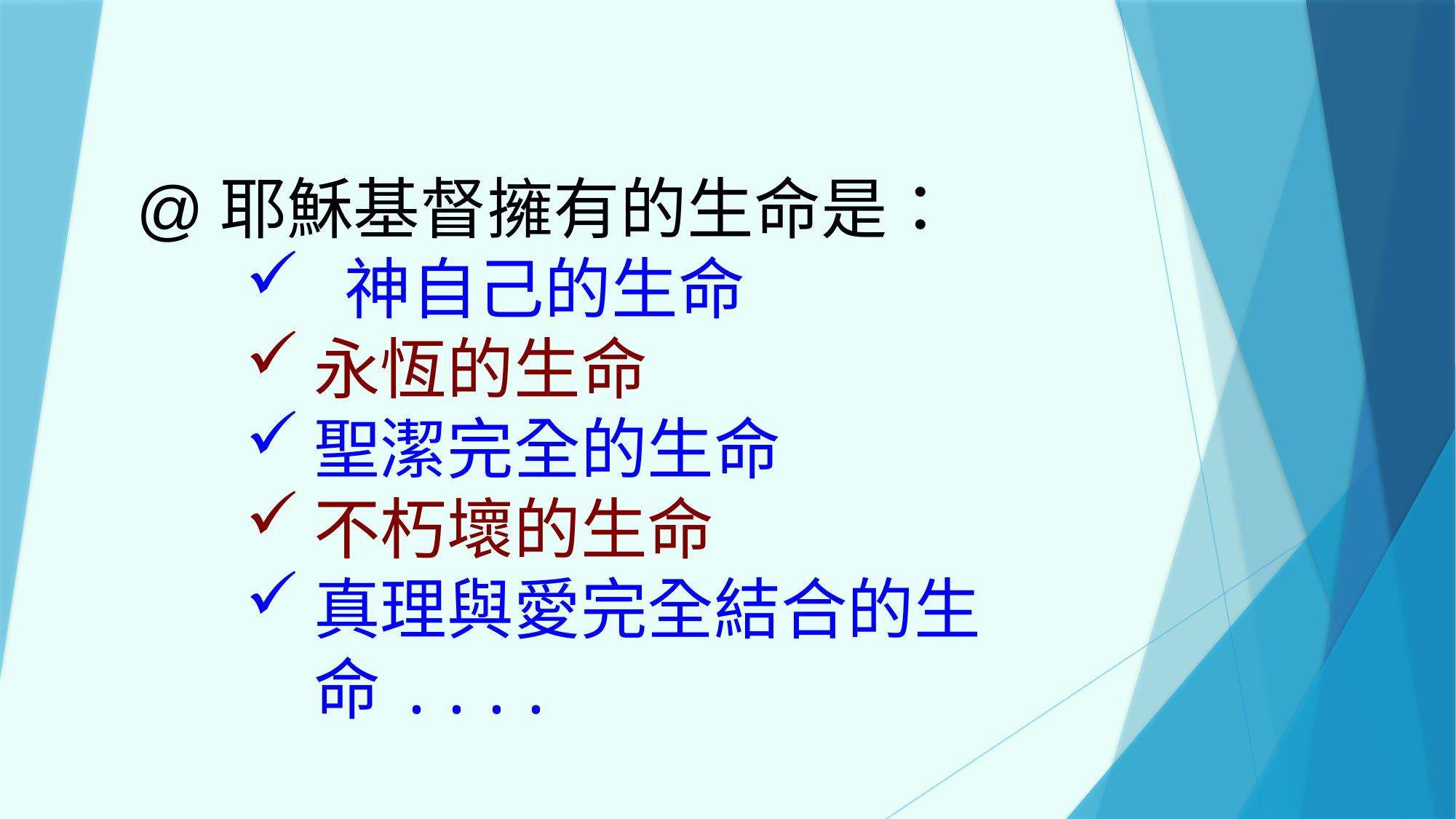

@耶穌基督擁有的生命是：
 神自己的生命
永恆的生命
聖潔完全的生命
不朽壞的生命
真理與愛完全結合的生命....